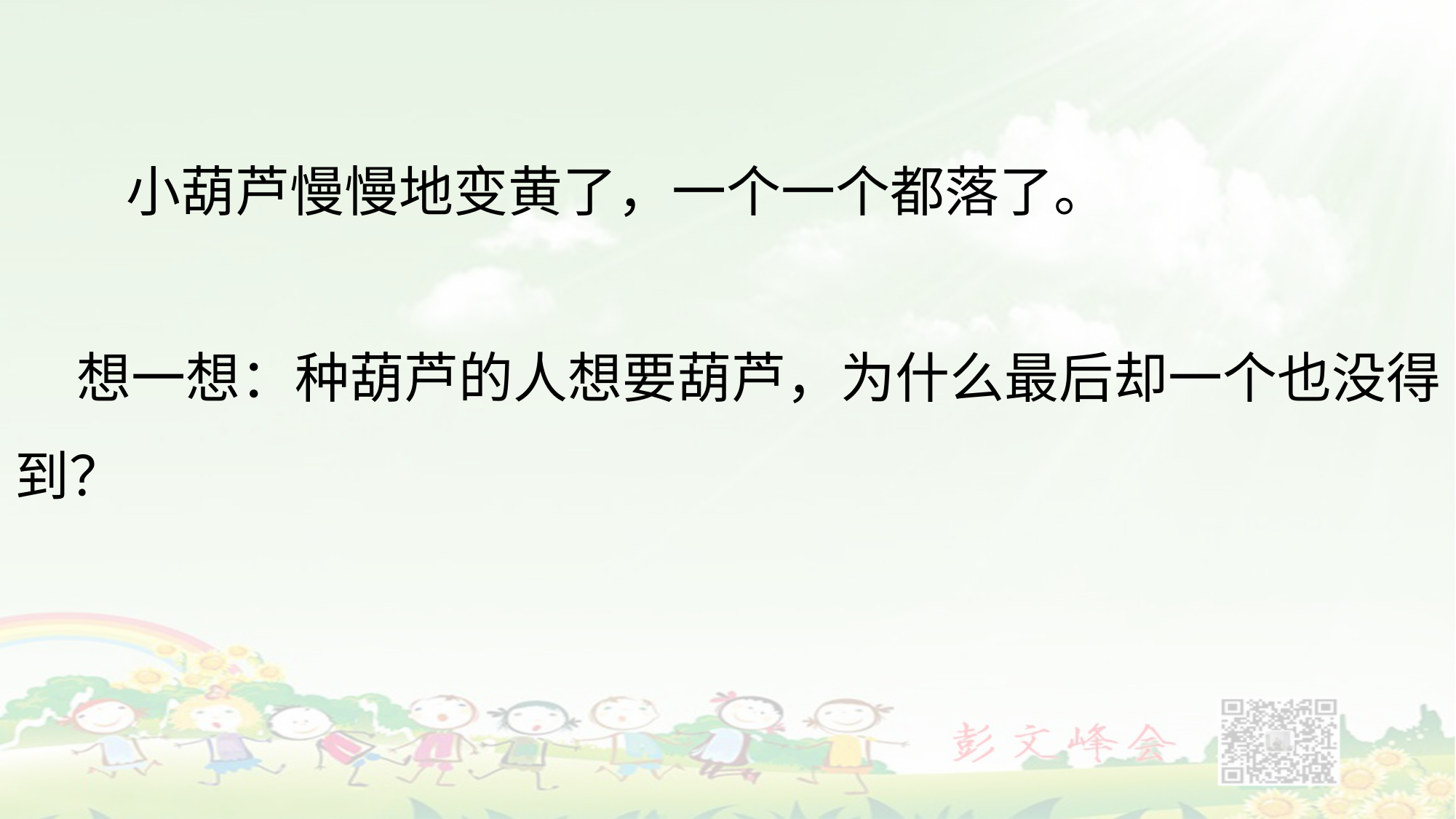

小葫芦慢慢地变黄了，一个一个都落了。

    想一想：种葫芦的人想要葫芦，为什么最后却一个也没得到？